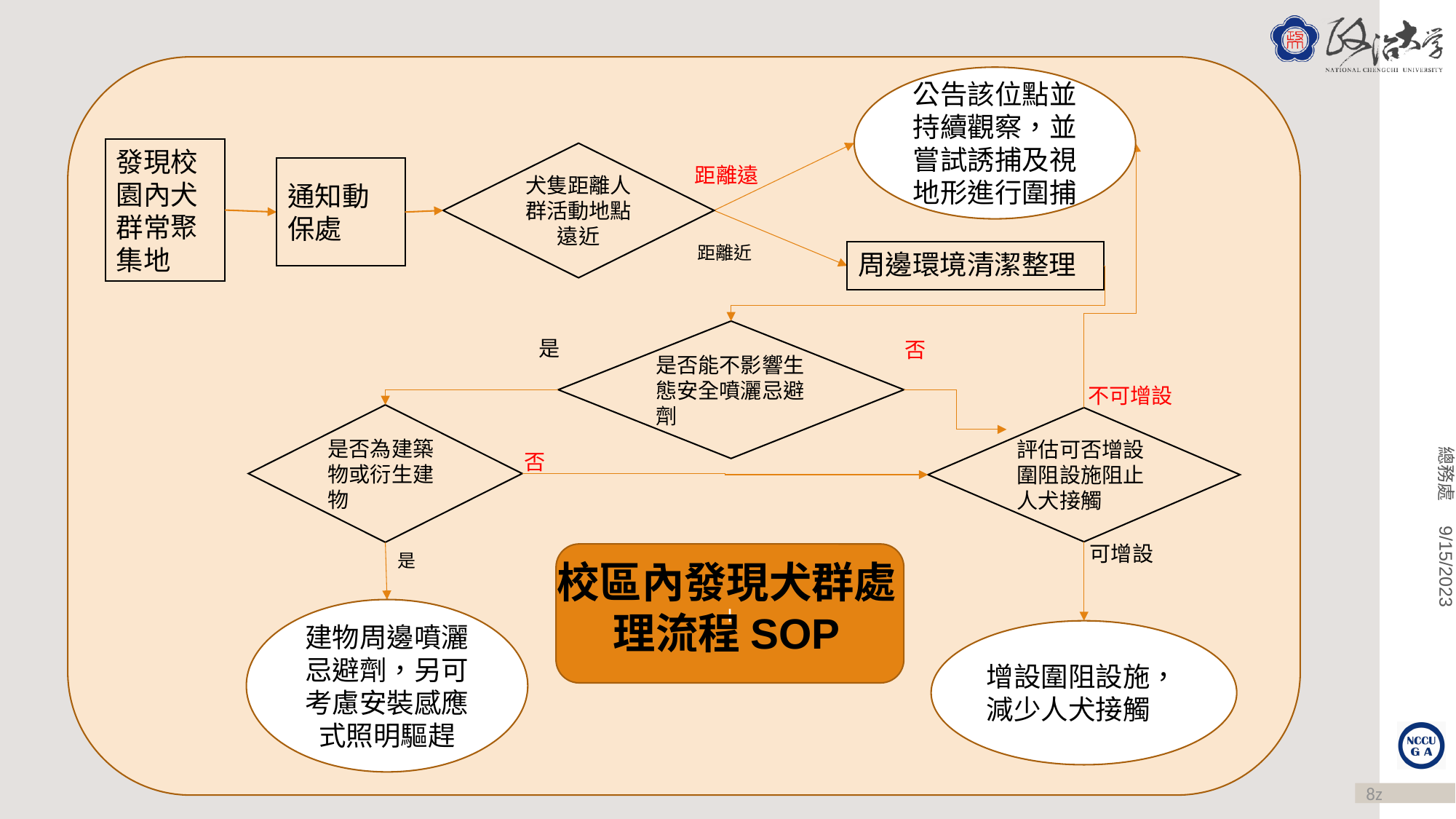

公告該位點並持續觀察，並嘗試誘捕及視地形進行圍捕
發現校園內犬群常聚集地
犬隻距離人群活動地點遠近
距離遠
通知動保處
距離近
周邊環境清潔整理
是否能不影響生態安全噴灑忌避劑
是
否
不可增設
是否為建築物或衍生建物
評估可否增設圍阻設施阻止人犬接觸
否

校區內發現犬群處理流程SOP

可增設
是
+
建物周邊噴灑忌避劑，另可考慮安裝感應式照明驅趕
增設圍阻設施，減少人犬接觸
8z